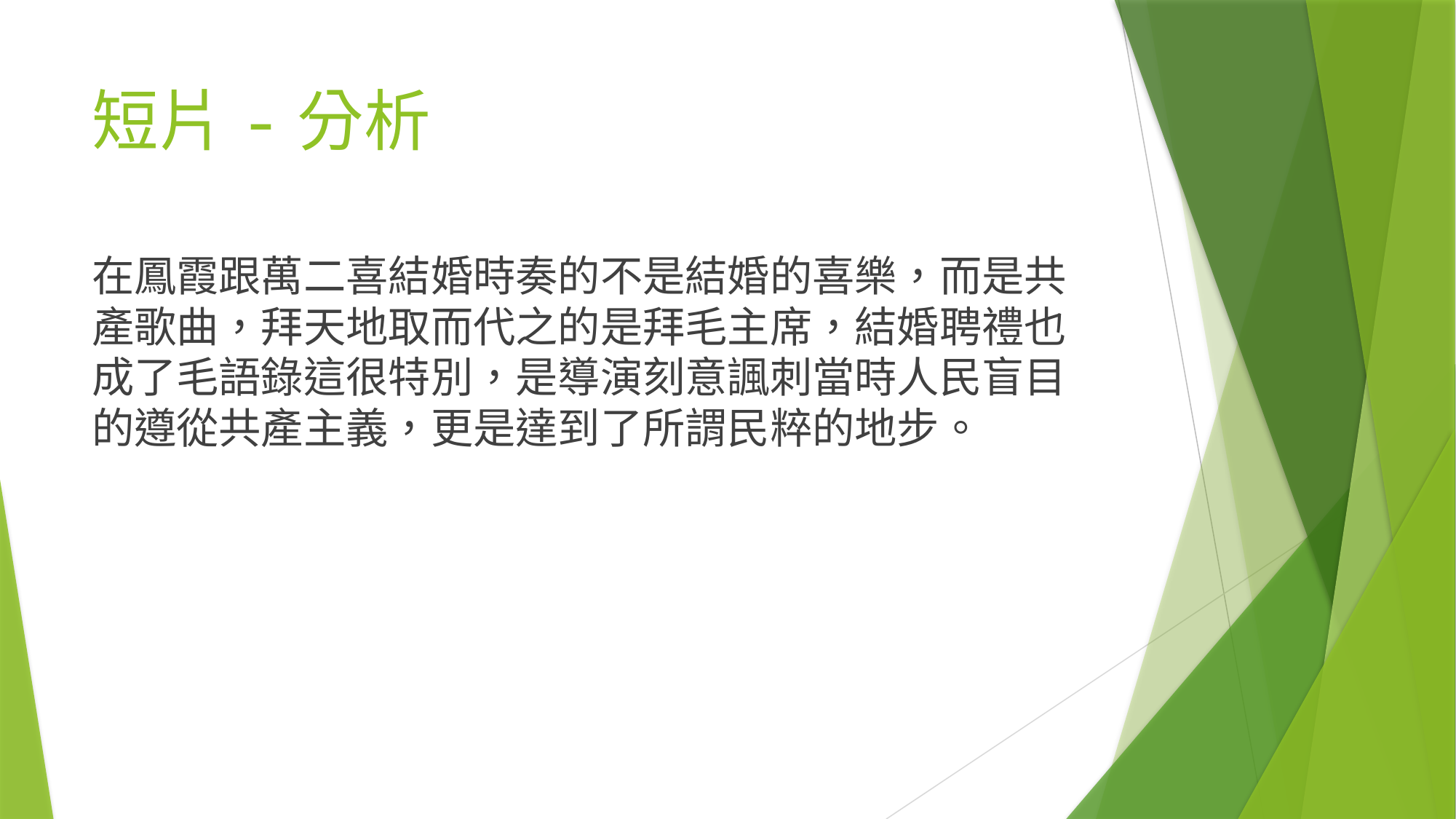

# 短片-分析
在鳳霞跟萬二喜結婚時奏的不是結婚的喜樂，而是共產歌曲，拜天地取而代之的是拜毛主席，結婚聘禮也成了毛語錄這很特別，是導演刻意諷刺當時人民盲目的遵從共產主義，更是達到了所謂民粹的地步。